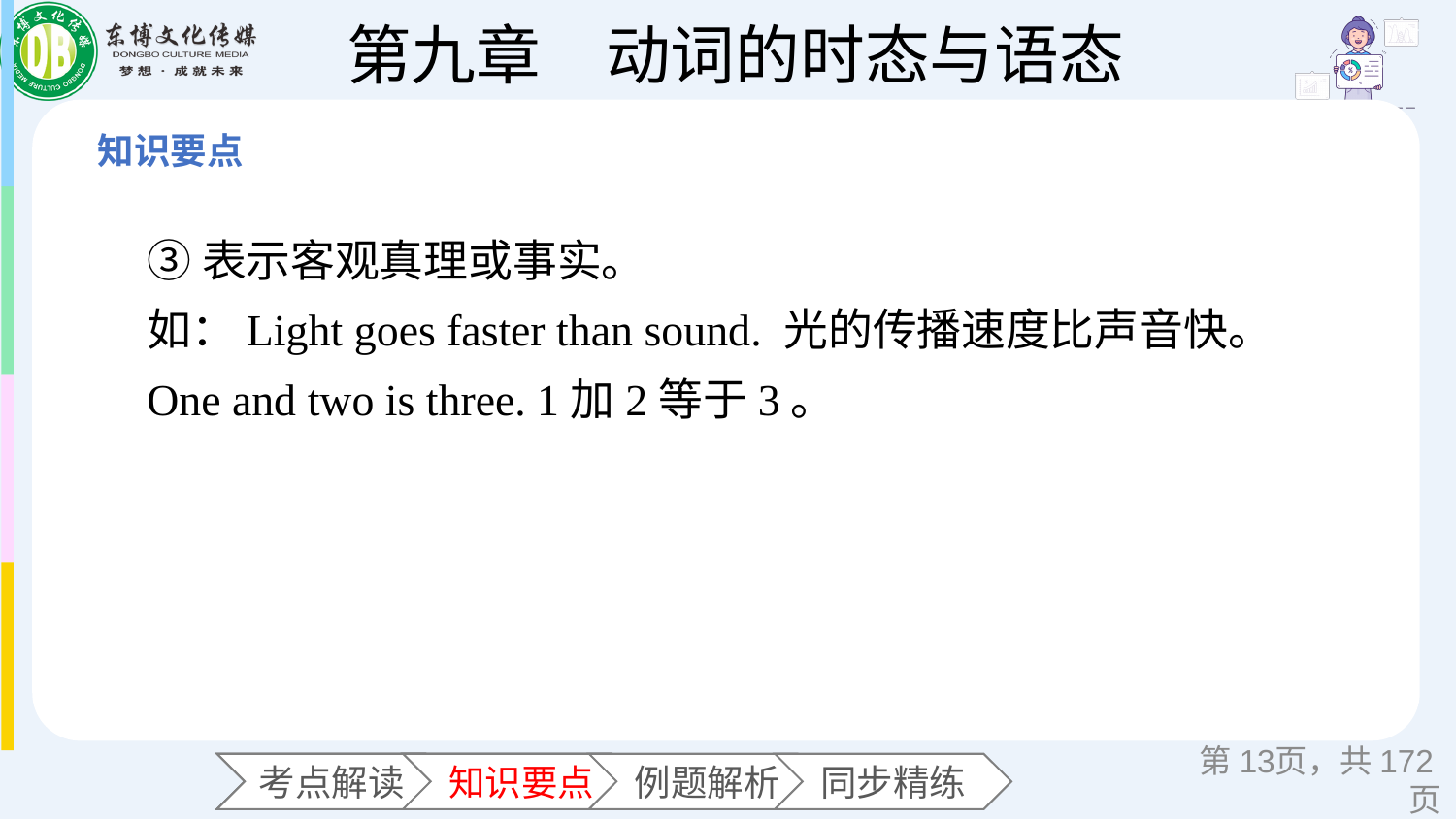

③表示客观真理或事实。
如：Light goes faster than sound. 光的传播速度比声音快。
One and two is three. 1加2等于3。
第13页，共172页